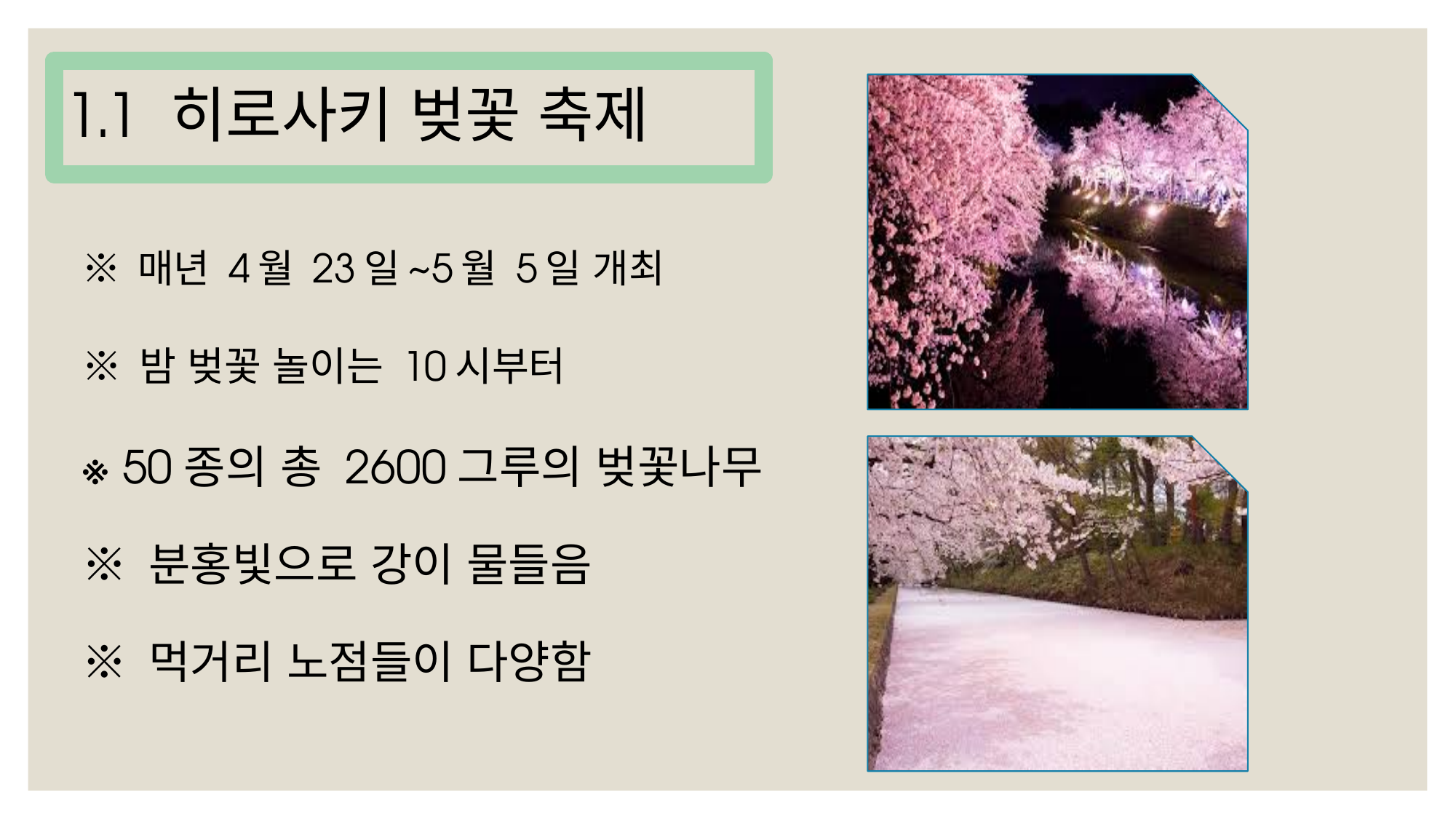

1.1 히로사키 벚꽃 축제

※ 매년 4월 23일~5월 5일 개최
※ 밤 벚꽃 놀이는 10시부터
※ 50종의 총 2600그루의 벚꽃나무

※ 분홍빛으로 강이 물들음
※ 먹거리 노점들이 다양함